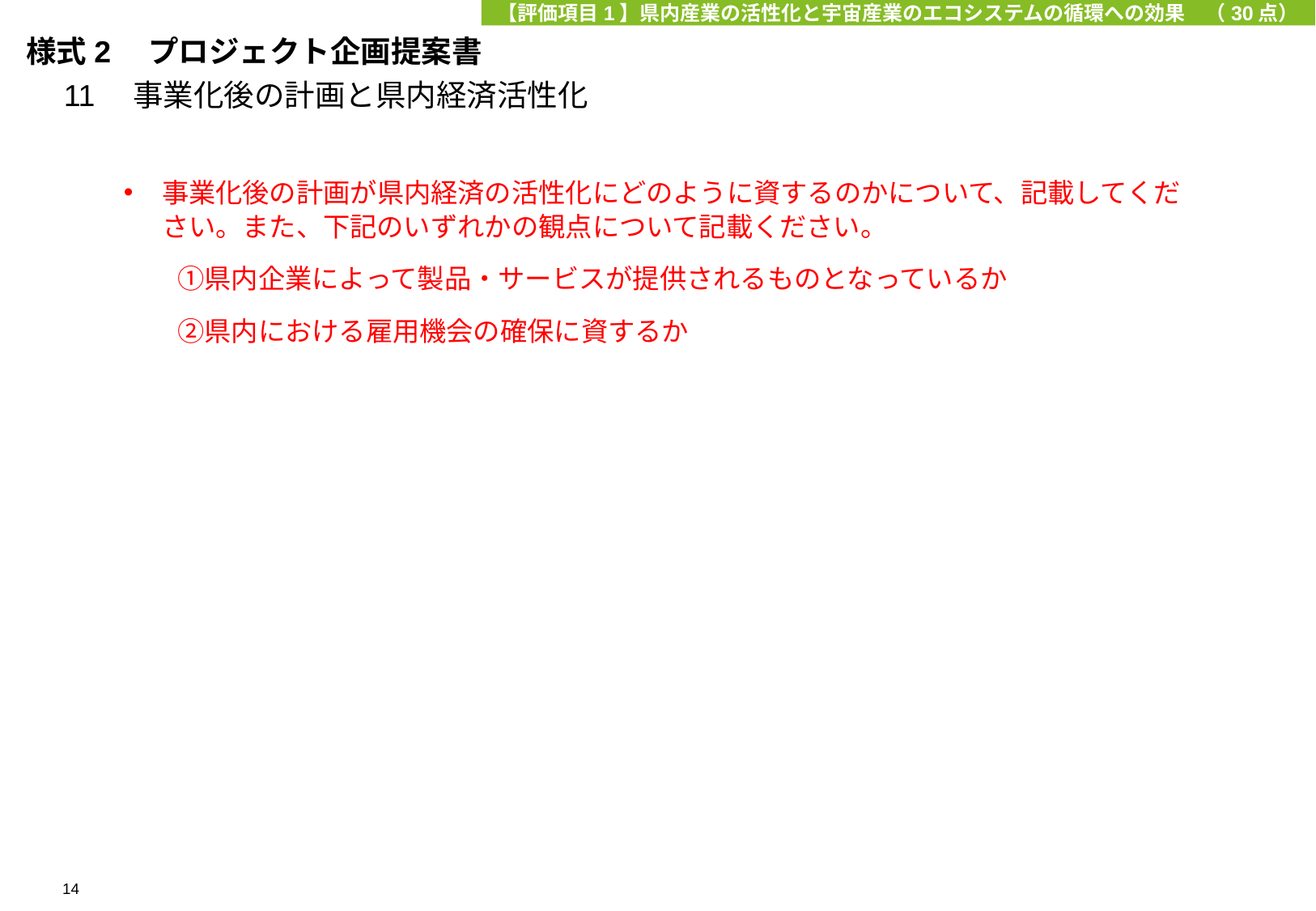

【評価項目1】県内産業の活性化と宇宙産業のエコシステムの循環への効果　（30点）
様式2　プロジェクト企画提案書
　11　事業化後の計画と県内経済活性化
事業化後の計画が県内経済の活性化にどのように資するのかについて、記載してください。また、下記のいずれかの観点について記載ください。
　　①県内企業によって製品・サービスが提供されるものとなっているか
　　②県内における雇用機会の確保に資するか
14